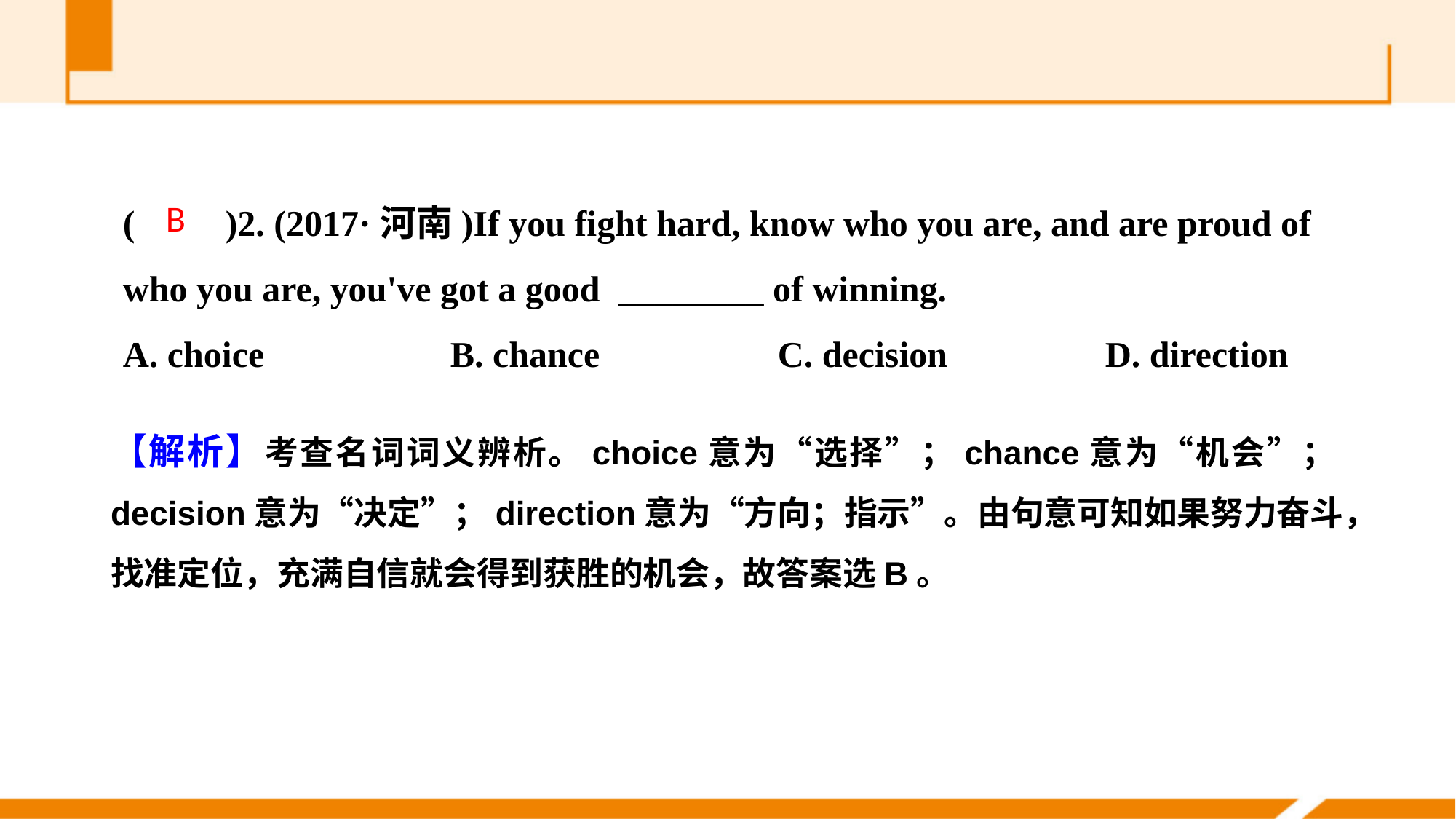

(　　)2. (2017·河南)If you fight hard, know who you are, and are proud of who you are, you've got a good  ________ of winning.
A. choice  		B. chance		C. decision  		D. direction
B
【解析】考查名词词义辨析。choice意为“选择”；chance意为“机会”；decision意为“决定”；direction意为“方向；指示”。由句意可知如果努力奋斗，找准定位，充满自信就会得到获胜的机会，故答案选B。